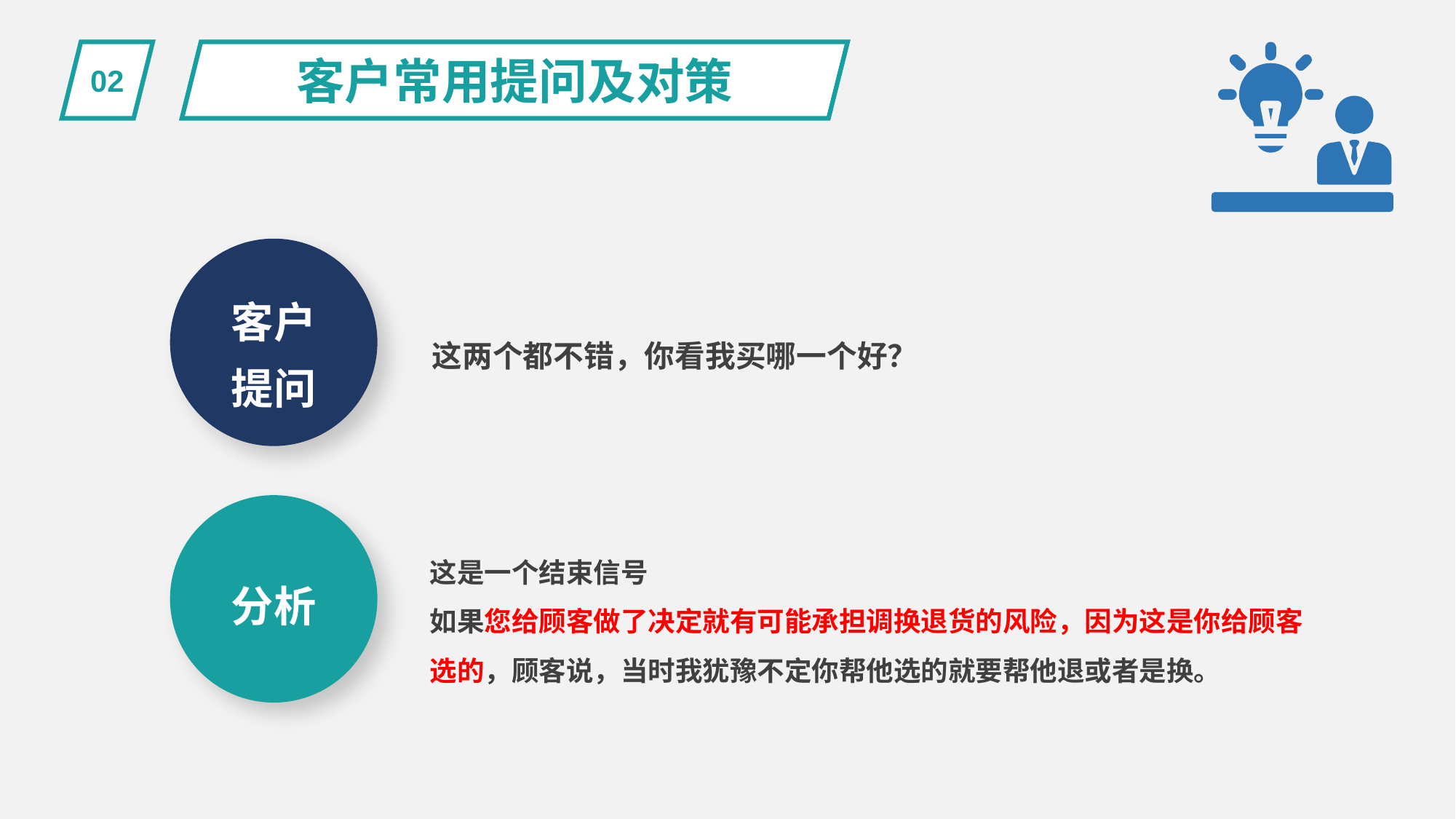

02
客户常用提问及对策

客户
提问
这两个都不错，你看我买哪一个好？

分析
这是一个结束信号
如果您给顾客做了决定就有可能承担调换退货的风险，因为这是你给顾客选的，顾客说，当时我犹豫不定你帮他选的就要帮他退或者是换。